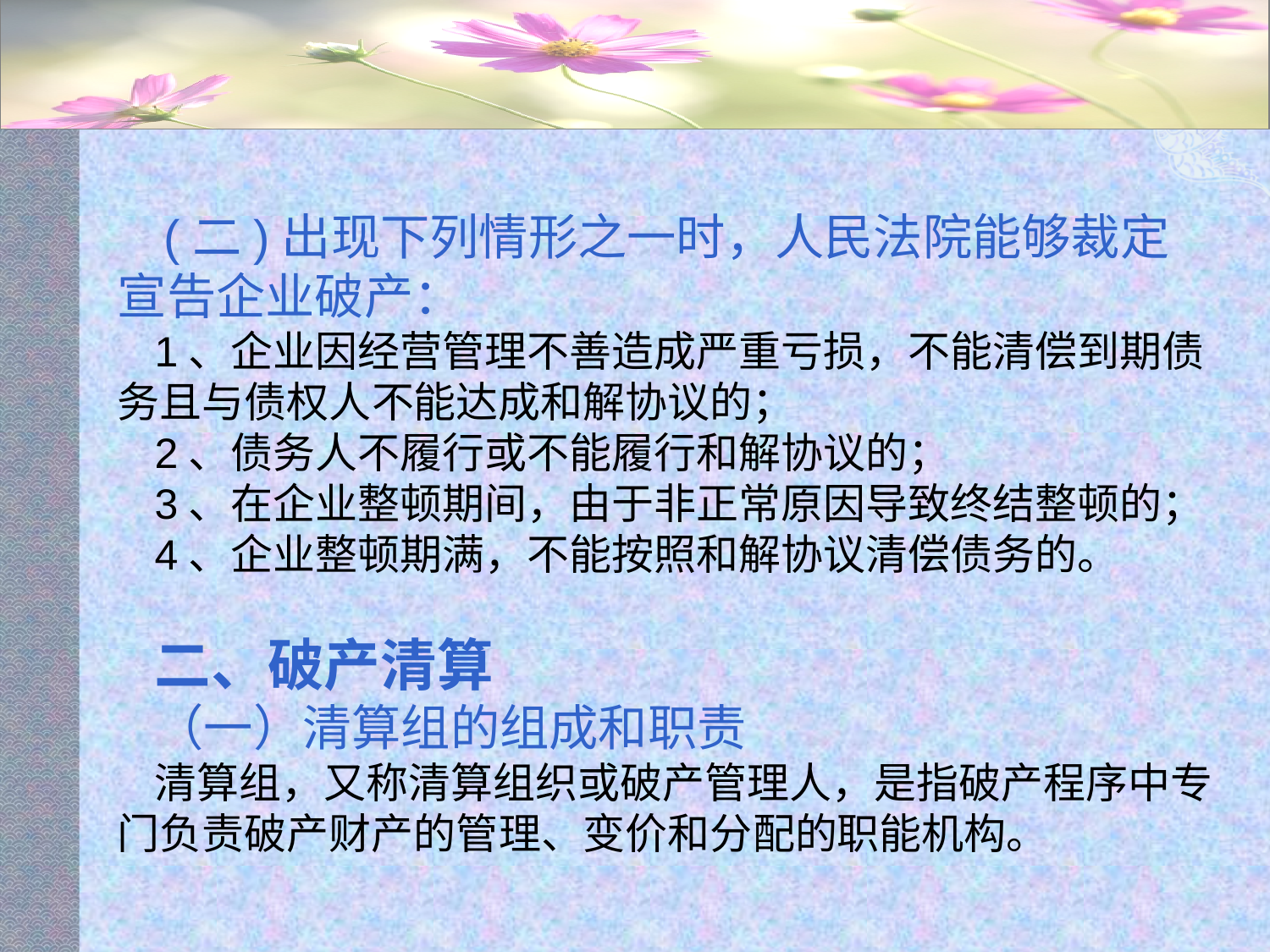

#
(二)出现下列情形之一时，人民法院能够裁定宣告企业破产：
1、企业因经营管理不善造成严重亏损，不能清偿到期债务且与债权人不能达成和解协议的；
2、债务人不履行或不能履行和解协议的；
3、在企业整顿期间，由于非正常原因导致终结整顿的；
4、企业整顿期满，不能按照和解协议清偿债务的。

二、破产清算
（一）清算组的组成和职责
清算组，又称清算组织或破产管理人，是指破产程序中专门负责破产财产的管理、变价和分配的职能机构。